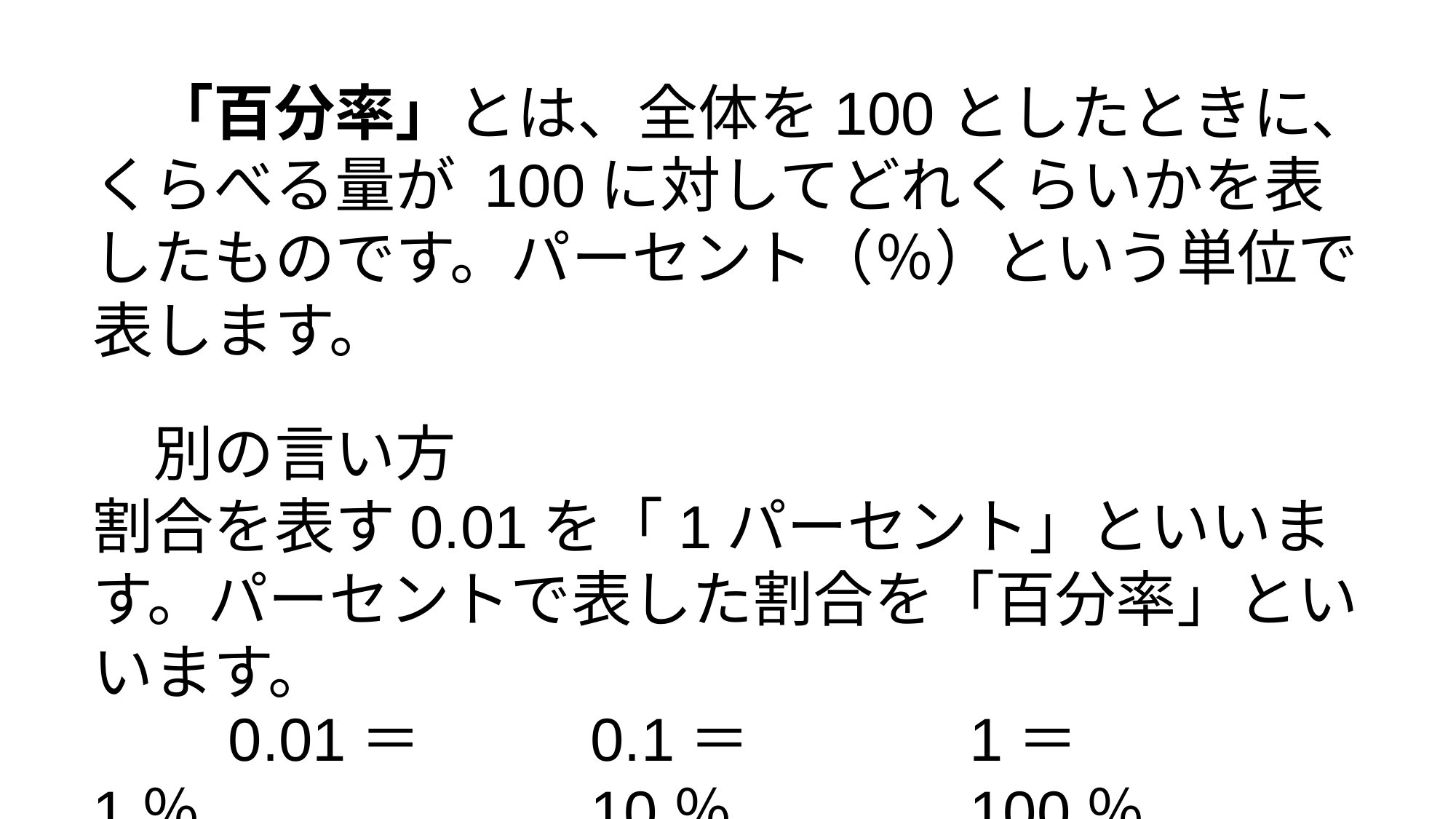

「百分率」とは、全体を100としたときに、くらべる量が 100に対してどれくらいかを表したものです。パーセント（％）という単位で表します。
　別の言い方
割合を表す0.01を「1パーセント」といいます。パーセントで表した割合を「百分率」といいます。
　　0.01＝1％
0.1＝10％
1＝100％